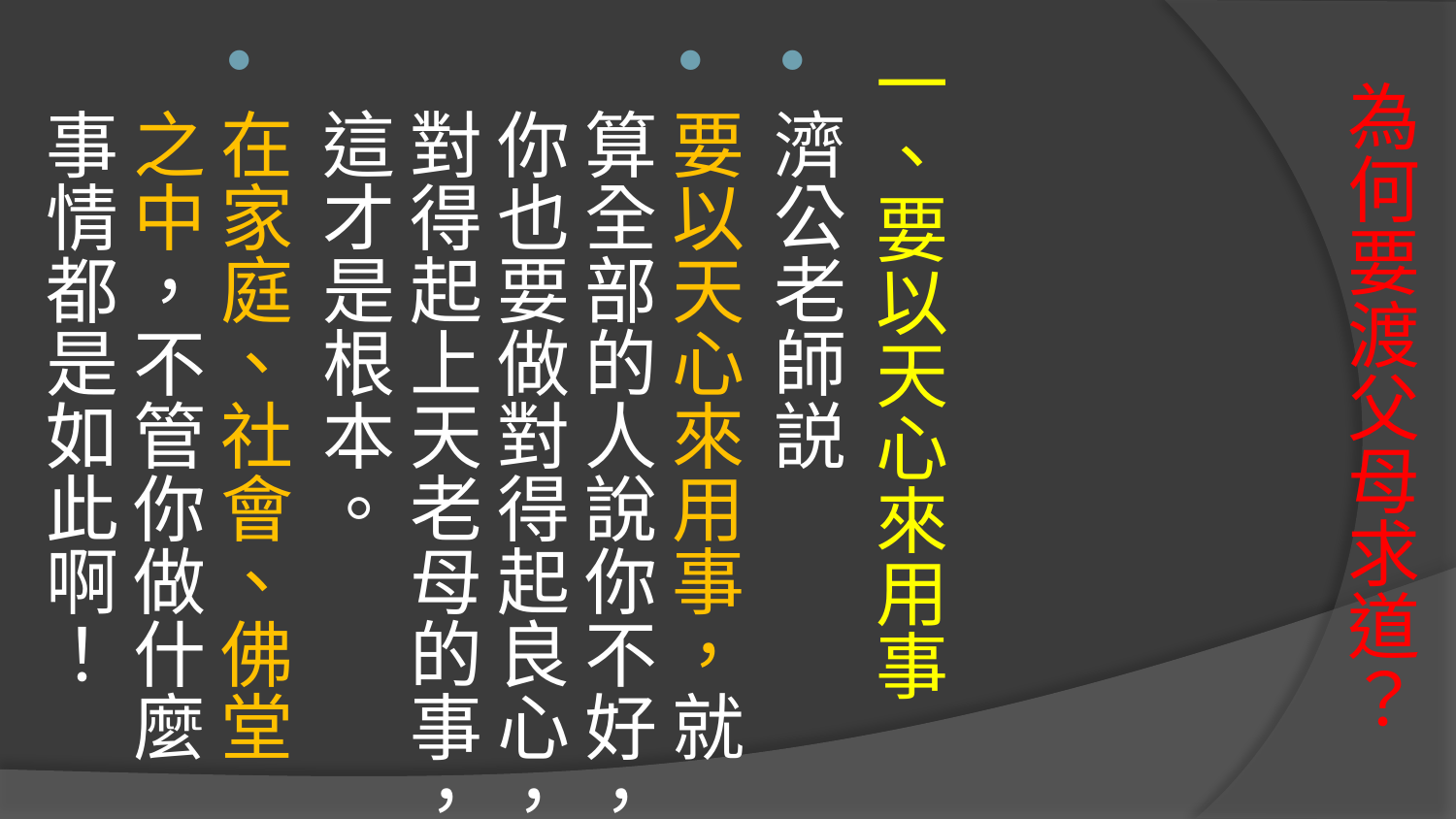

# 為何要渡父母求道？
一、要以天心來用事
濟公老師説
要以天心來用事，就算全部的人說你不好，你也要做對得起良心，對得起上天老母的事，這才是根本。
在家庭、社會、佛堂之中，不管你做什麼事情都是如此啊！